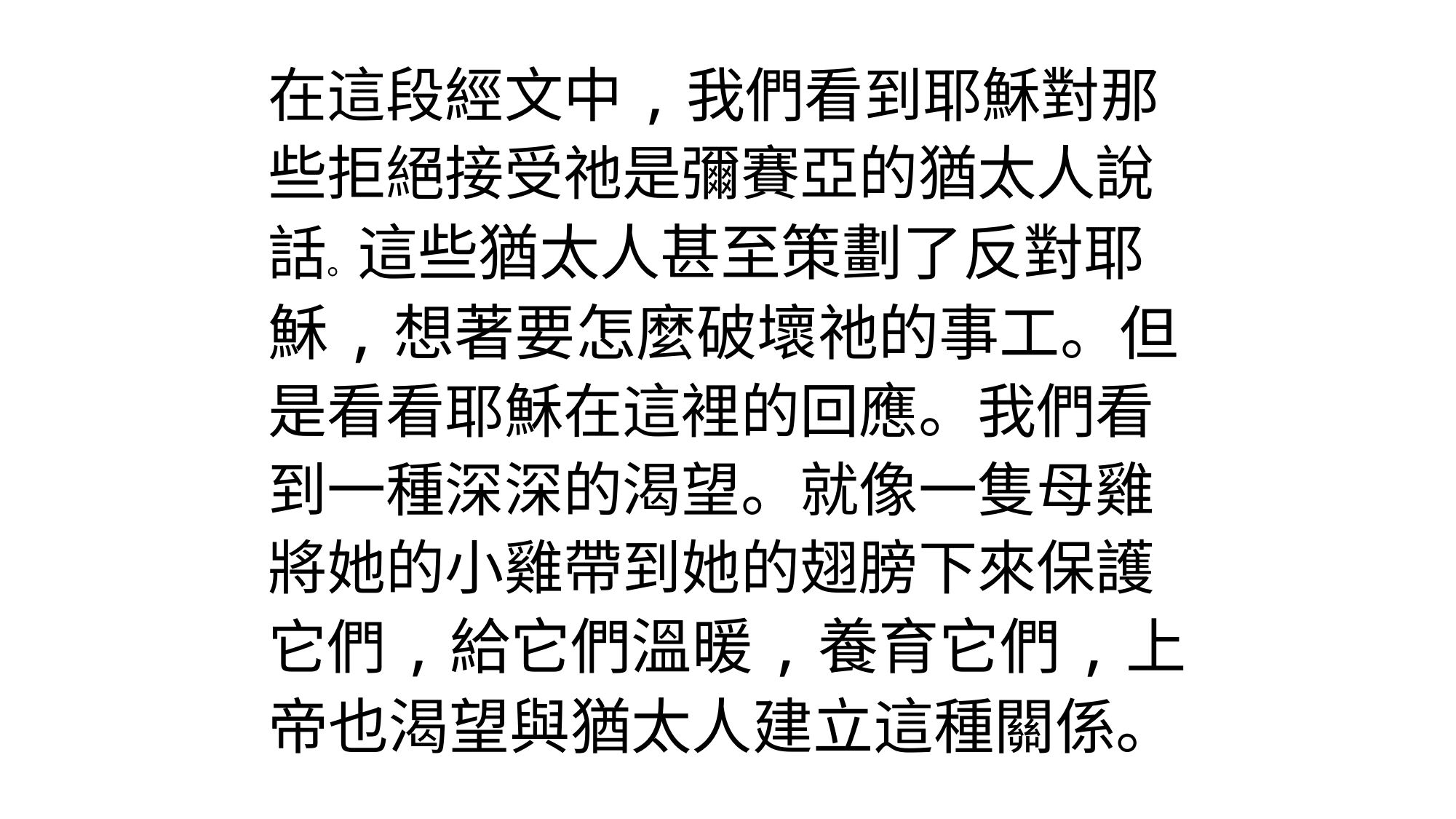

在這段經文中,我們看到耶穌對那些拒絕接受祂是彌賽亞的猶太人說話。這些猶太人甚至策劃了反對耶穌,想著要怎麼破壞祂的事工。但是看看耶穌在這裡的回應。我們看到一種深深的渴望。就像一隻母雞將她的小雞帶到她的翅膀下來保護它們,給它們溫暖,養育它們,上帝也渴望與猶太人建立這種關係。